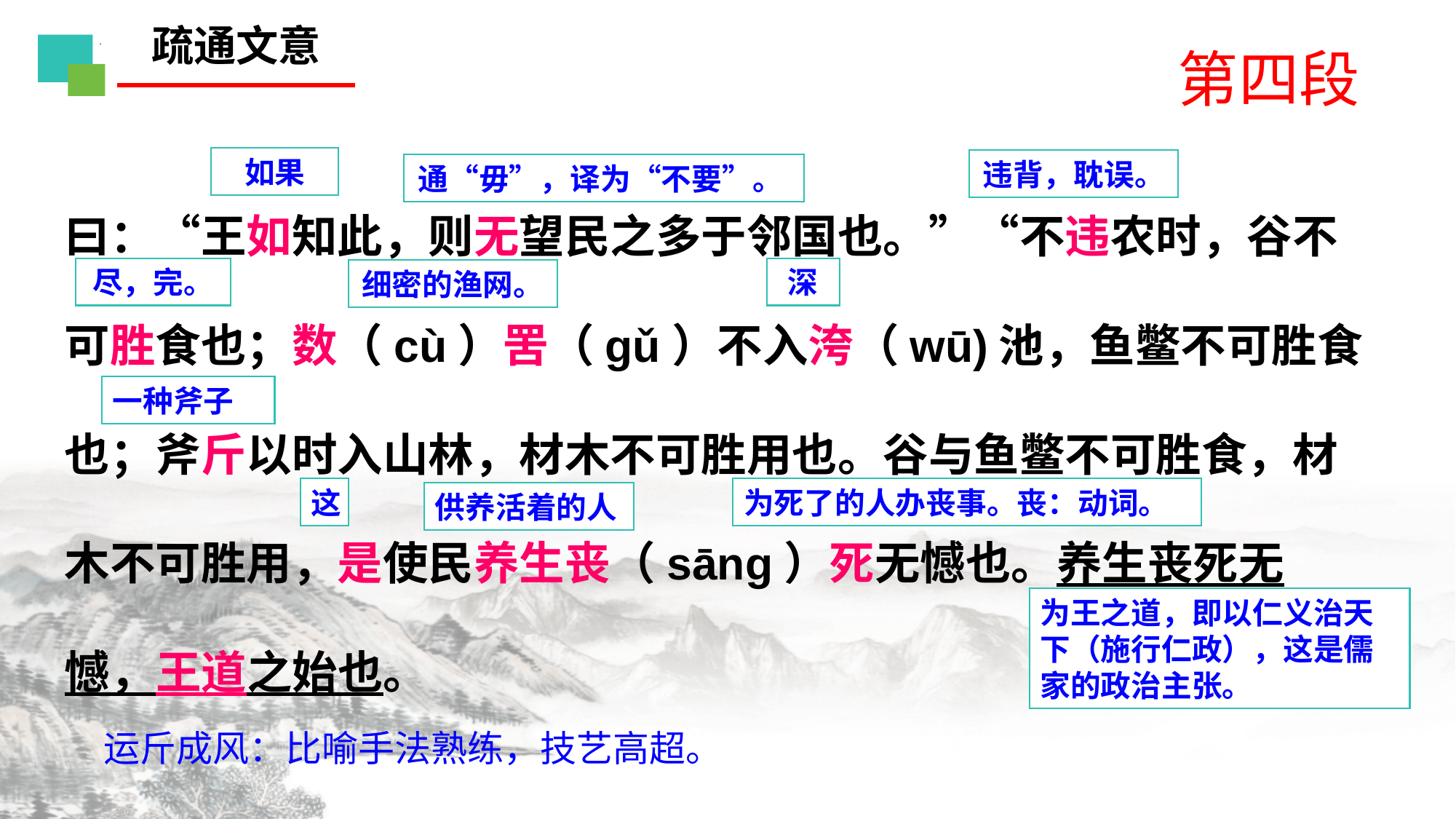

疏通文意

第四段
曰：“王如知此，则无望民之多于邻国也。”“不违农时，谷不可胜食也；数（cù）罟（gǔ）不入洿（wū)池，鱼鳖不可胜食也；斧斤以时入山林，材木不可胜用也。谷与鱼鳖不可胜食，材木不可胜用，是使民养生丧（sāng）死无憾也。养生丧死无憾，王道之始也。
如果
违背，耽误。
通“毋”，译为“不要”。
尽，完。
深
细密的渔网。
一种斧子
这
为死了的人办丧事。丧：动词。
供养活着的人
为王之道，即以仁义治天下（施行仁政），这是儒家的政治主张。
运斤成风：比喻手法熟练，技艺高超。